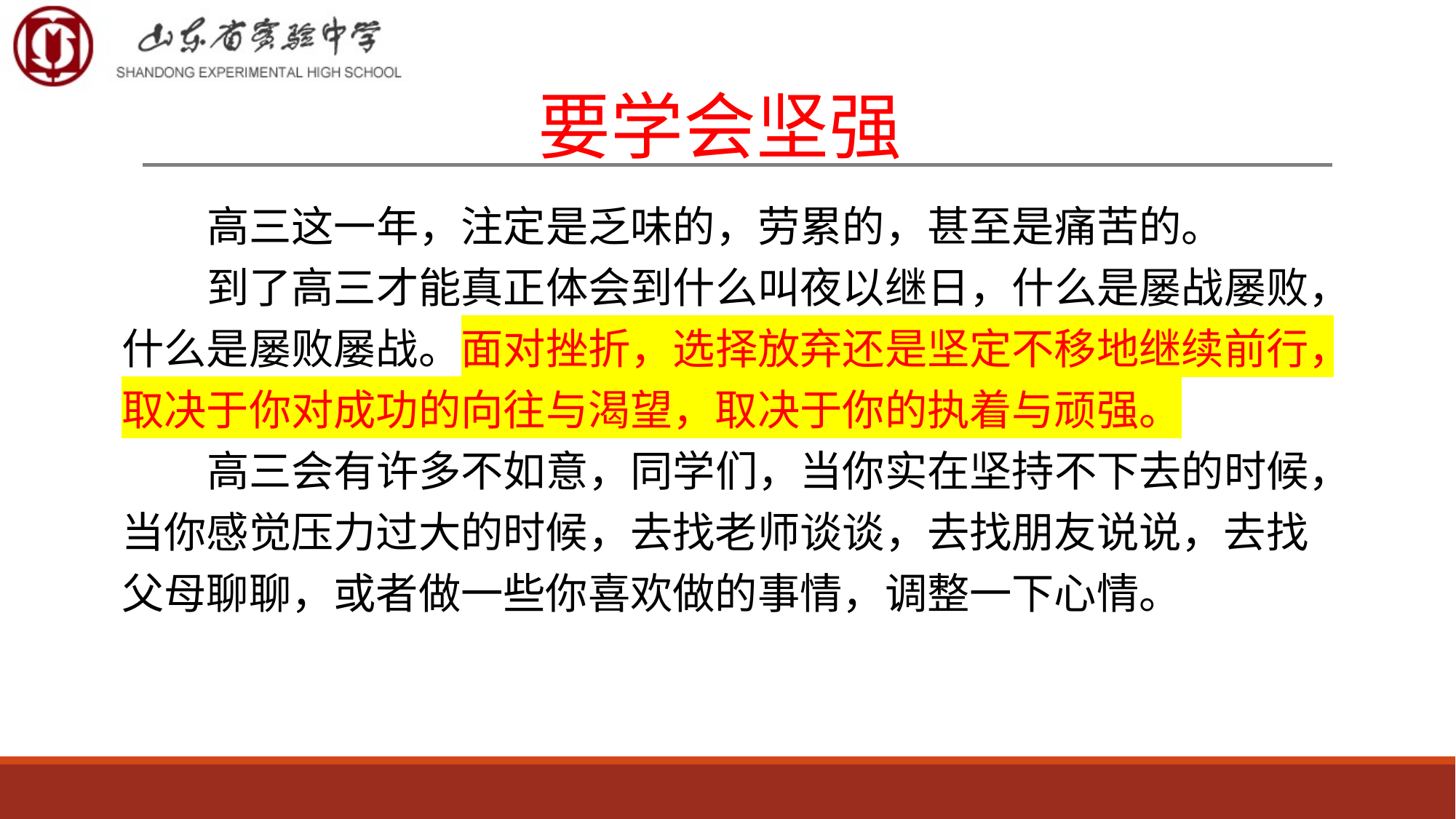

要学会坚强
高三这一年，注定是乏味的，劳累的，甚至是痛苦的。
到了高三才能真正体会到什么叫夜以继日，什么是屡战屡败，什么是屡败屡战。面对挫折，选择放弃还是坚定不移地继续前行，取决于你对成功的向往与渴望，取决于你的执着与顽强。
高三会有许多不如意，同学们，当你实在坚持不下去的时候，当你感觉压力过大的时候，去找老师谈谈，去找朋友说说，去找父母聊聊，或者做一些你喜欢做的事情，调整一下心情。